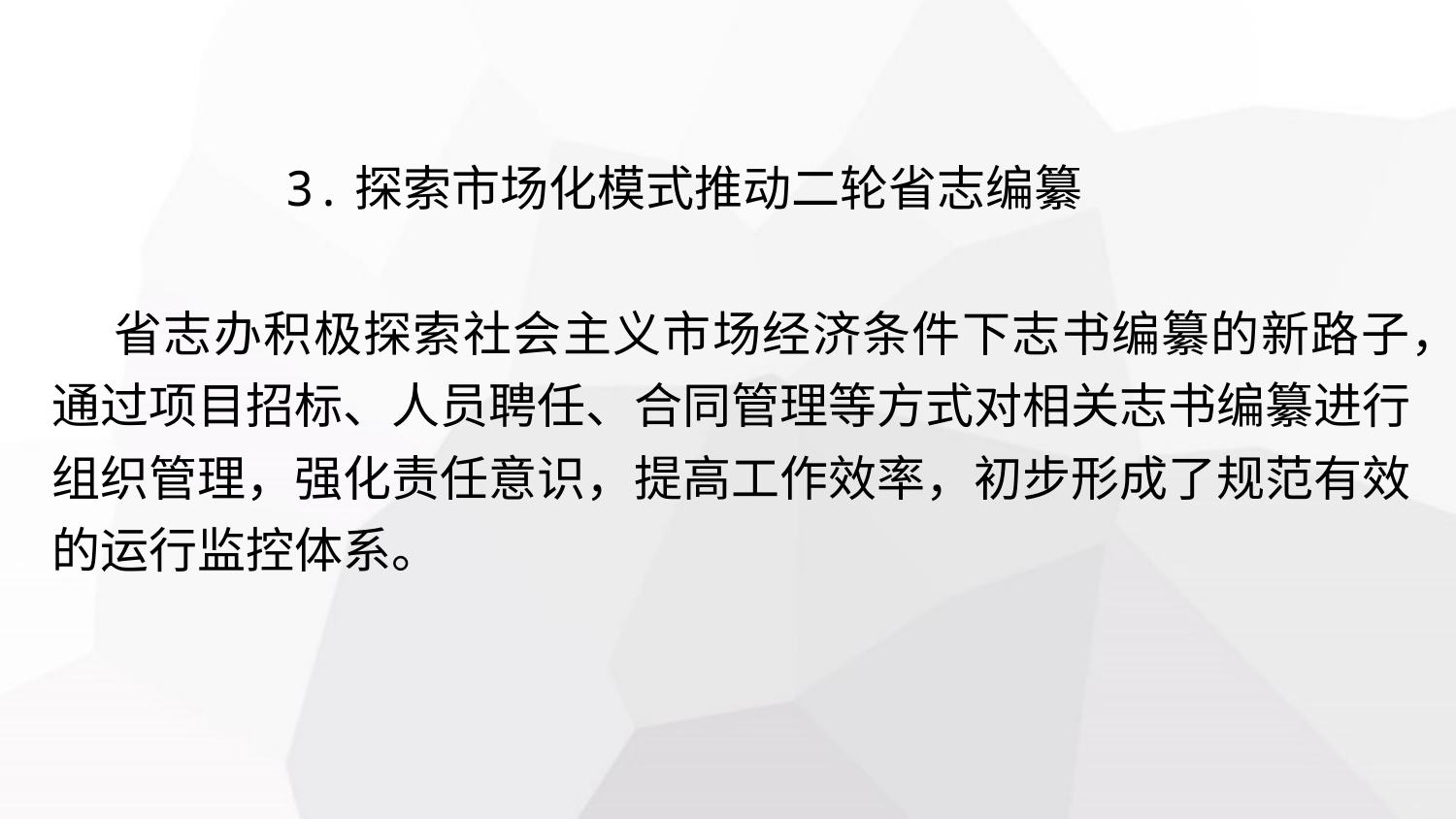

3.探索市场化模式推动二轮省志编纂

    省志办积极探索社会主义市场经济条件下志书编纂的新路子，通过项目招标、人员聘任、合同管理等方式对相关志书编纂进行组织管理，强化责任意识，提高工作效率，初步形成了规范有效的运行监控体系。